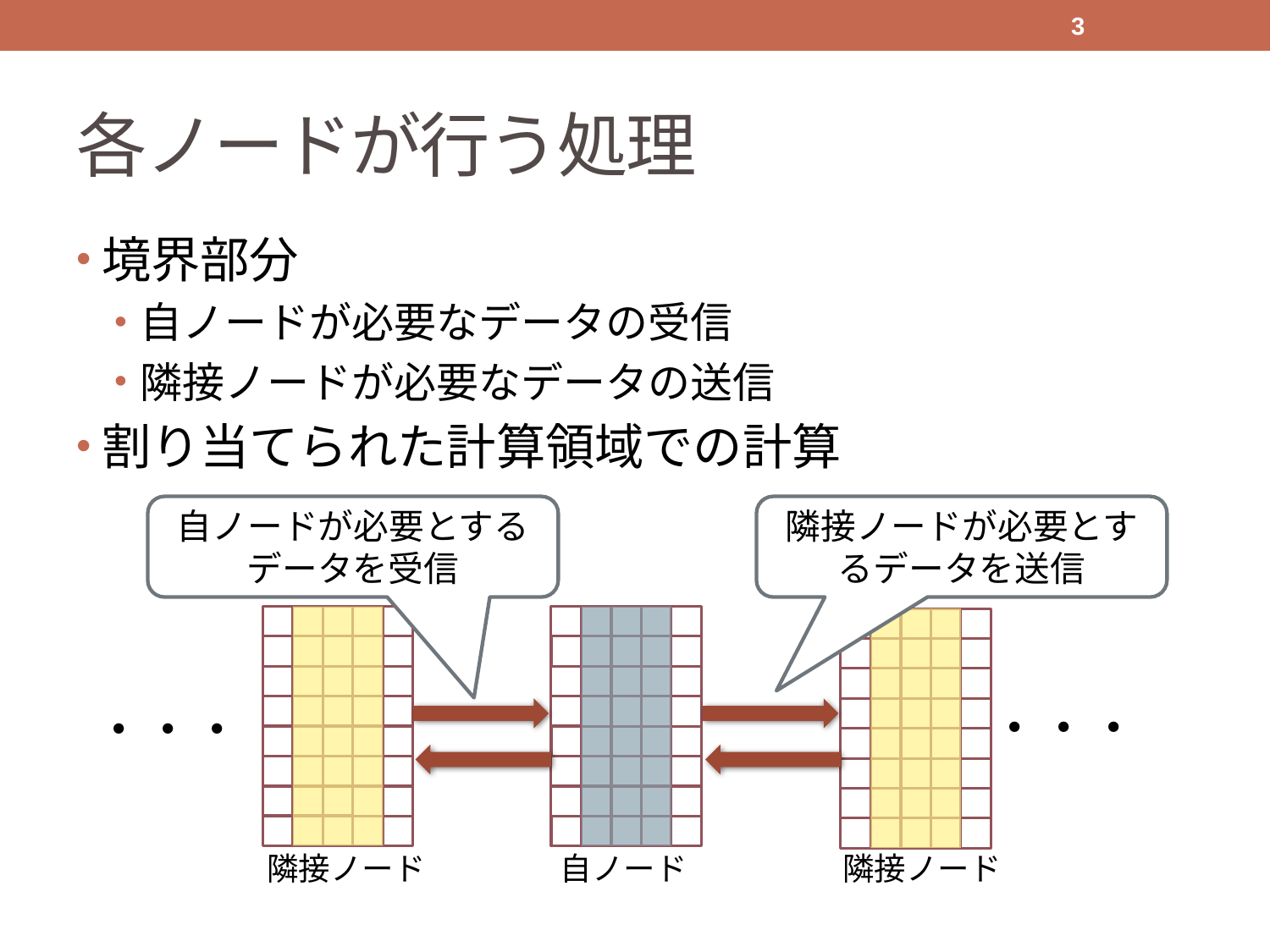

3
# 各ノードが行う処理
境界部分
自ノードが必要なデータの受信
隣接ノードが必要なデータの送信
割り当てられた計算領域での計算
自ノードが必要とするデータを受信
隣接ノードが必要とするデータを送信

・・・
・・・

自ノード
隣接ノード
隣接ノード